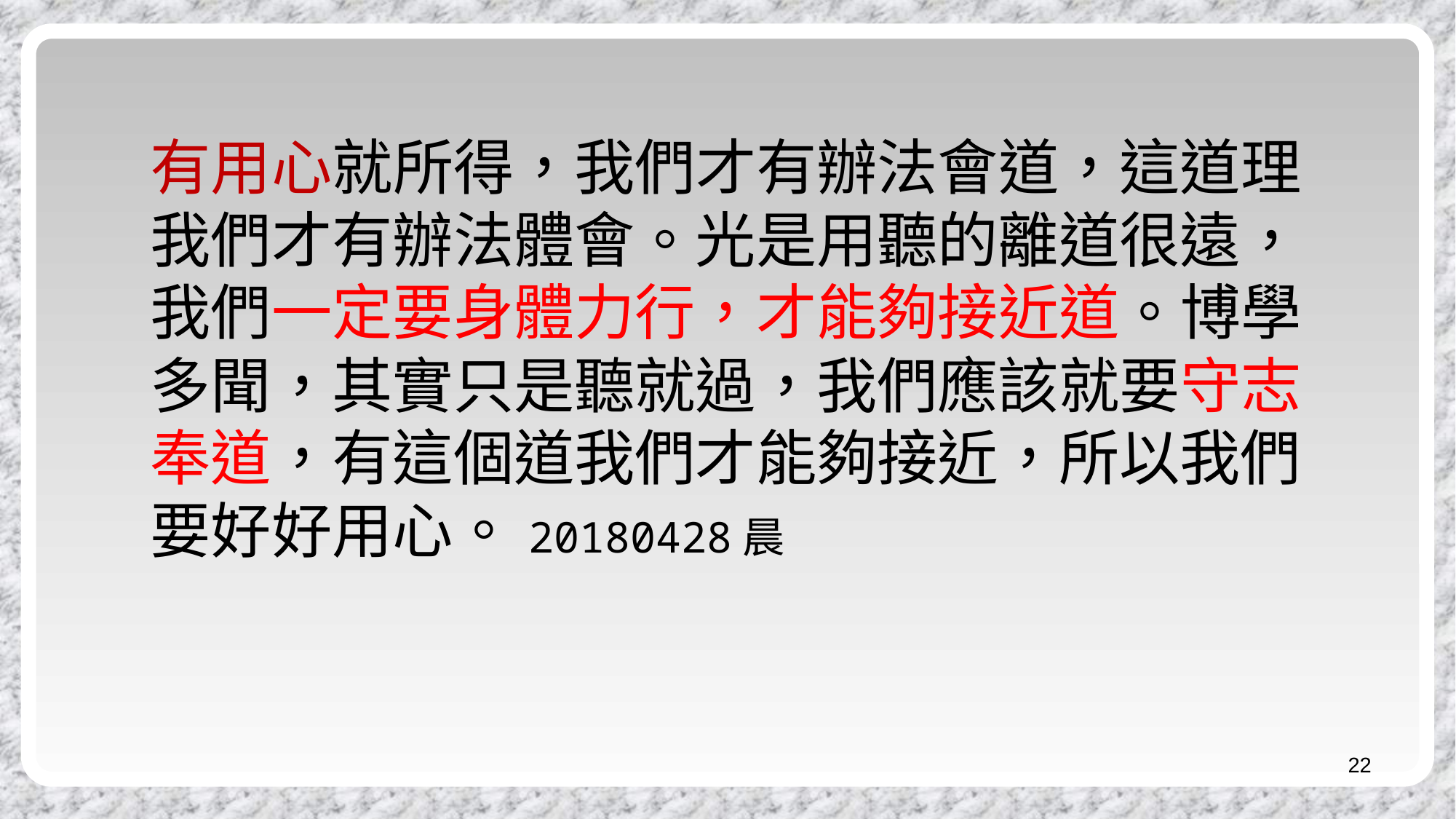

有用心就所得，我們才有辦法會道，這道理我們才有辦法體會。光是用聽的離道很遠，我們一定要身體力行，才能夠接近道。博學多聞，其實只是聽就過，我們應該就要守志奉道，有這個道我們才能夠接近，所以我們要好好用心。20180428晨
22